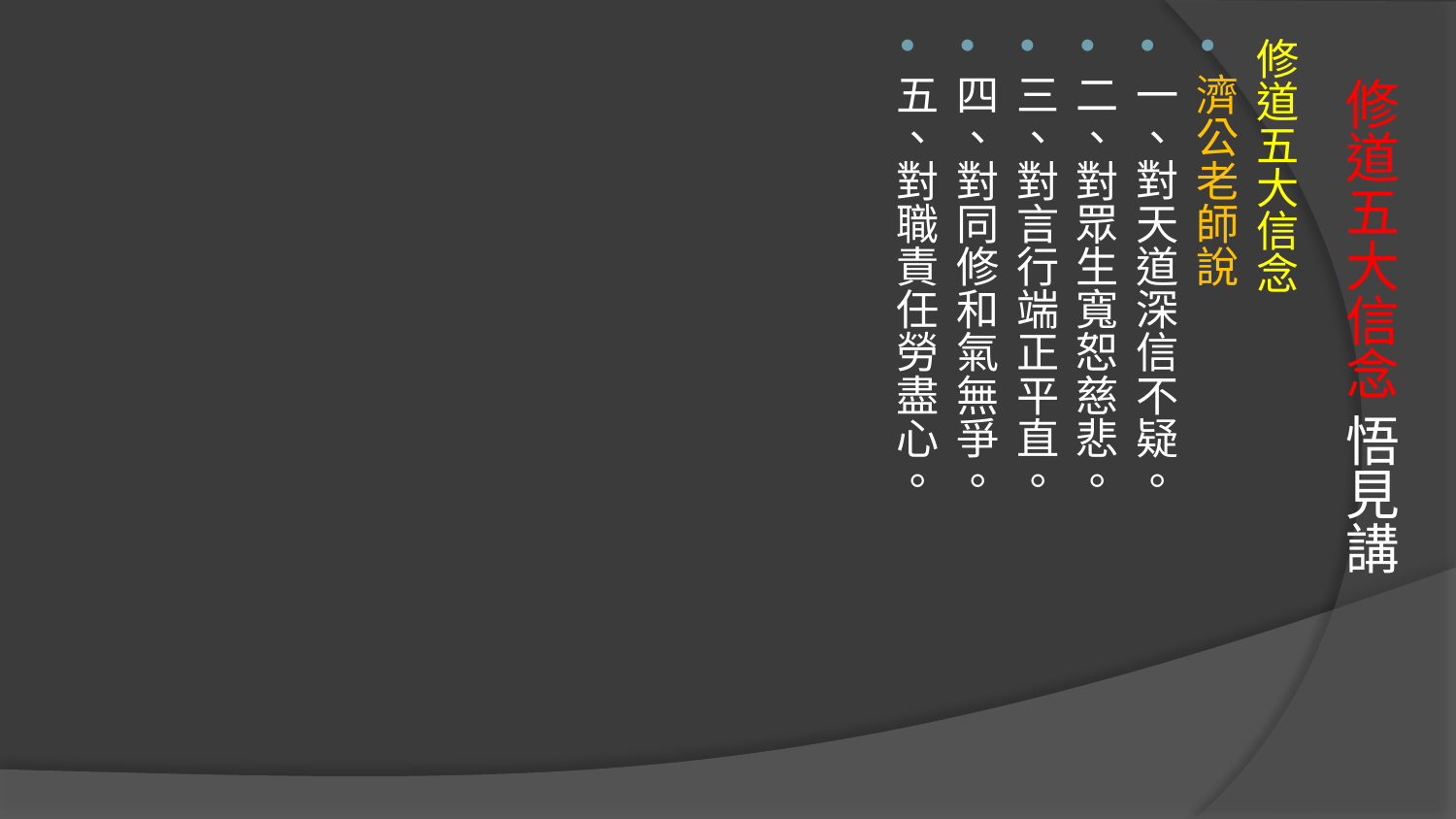

修道五大信念
濟公老師說
一、對天道深信不疑。
二、對眾生寬恕慈悲。
三、對言行端正平直。
四、對同修和氣無爭。
五、對職責任勞盡心。

# 修道五大信念 悟見講